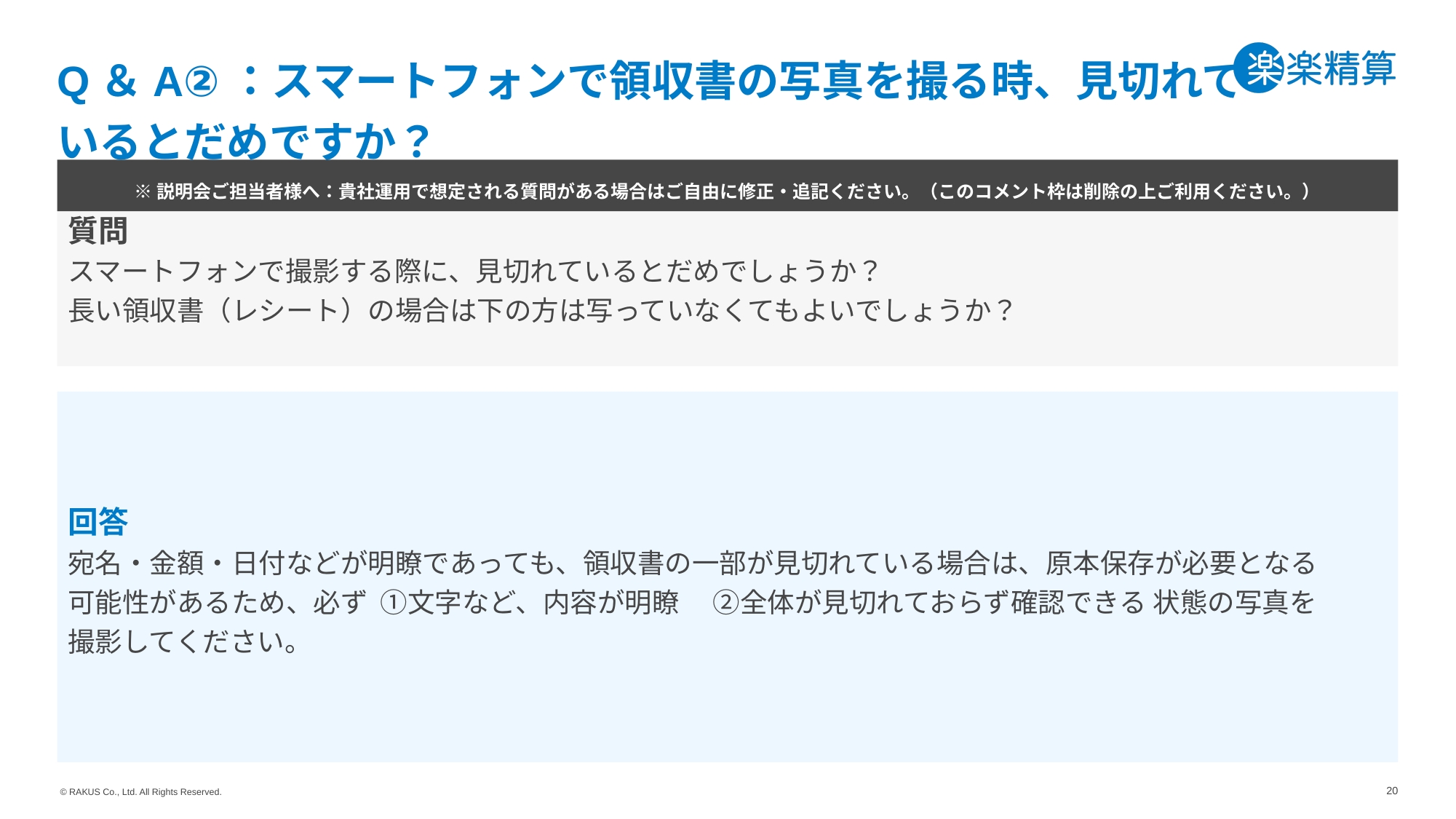

# Q＆A②：スマートフォンで領収書の写真を撮る時、見切れているとだめですか？
※説明会ご担当者様へ：貴社運用で想定される質問がある場合はご自由に修正・追記ください。（このコメント枠は削除の上ご利用ください。）
質問
スマートフォンで撮影する際に、見切れているとだめでしょうか？
長い領収書（レシート）の場合は下の方は写っていなくてもよいでしょうか？
回答
宛名・金額・日付などが明瞭であっても、領収書の一部が見切れている場合は、原本保存が必要となる
可能性があるため、必ず  ①文字など、内容が明瞭 　②全体が見切れておらず確認できる 状態の写真を
撮影してください。

20